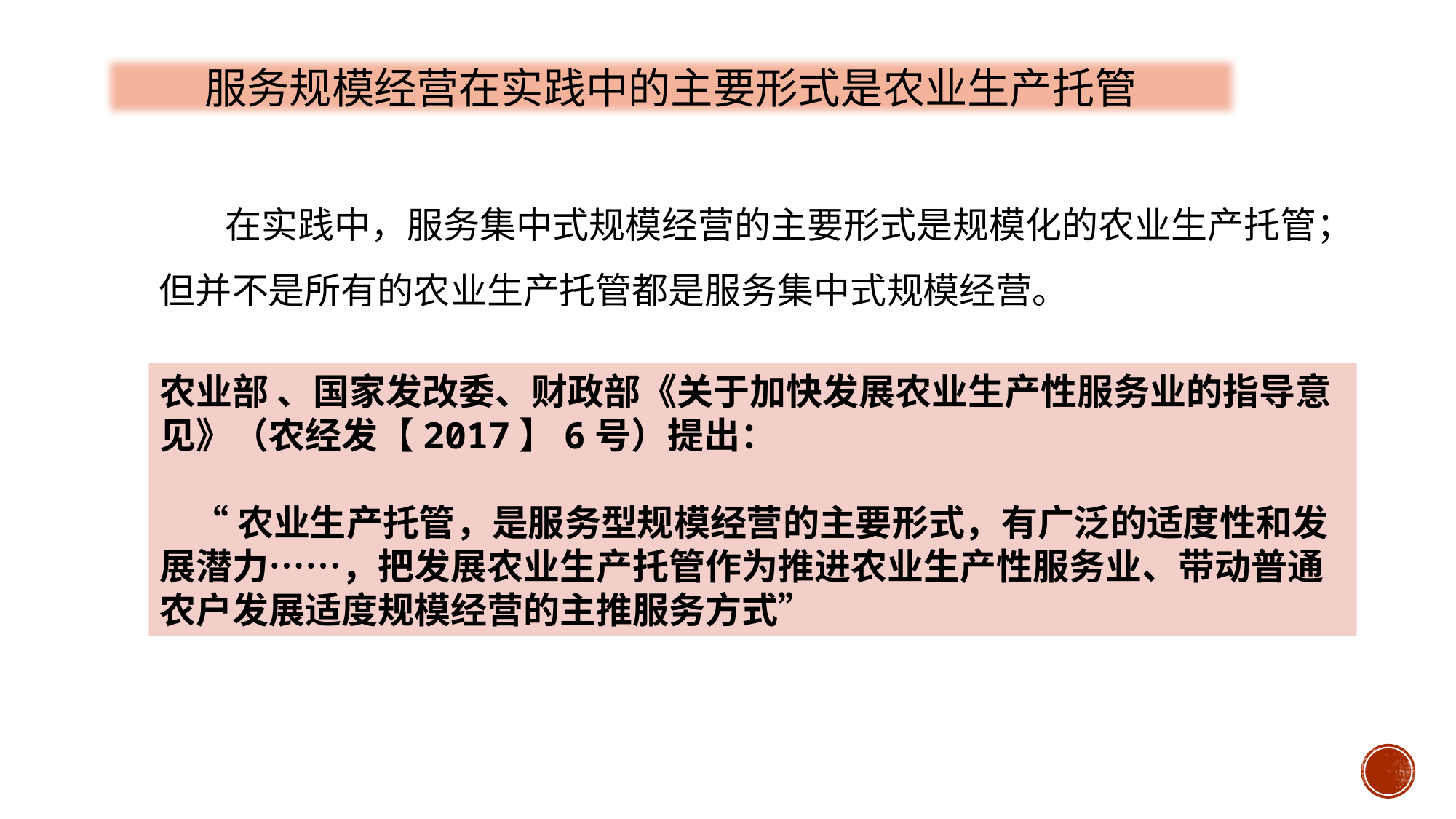

服务规模经营在实践中的主要形式是农业生产托管
       在实践中，服务集中式规模经营的主要形式是规模化的农业生产托管；但并不是所有的农业生产托管都是服务集中式规模经营。
农业部 、国家发改委、财政部《关于加快发展农业生产性服务业的指导意见》（农经发【2017】6号）提出：

    “农业生产托管，是服务型规模经营的主要形式，有广泛的适度性和发展潜力……，把发展农业生产托管作为推进农业生产性服务业、带动普通农户发展适度规模经营的主推服务方式”